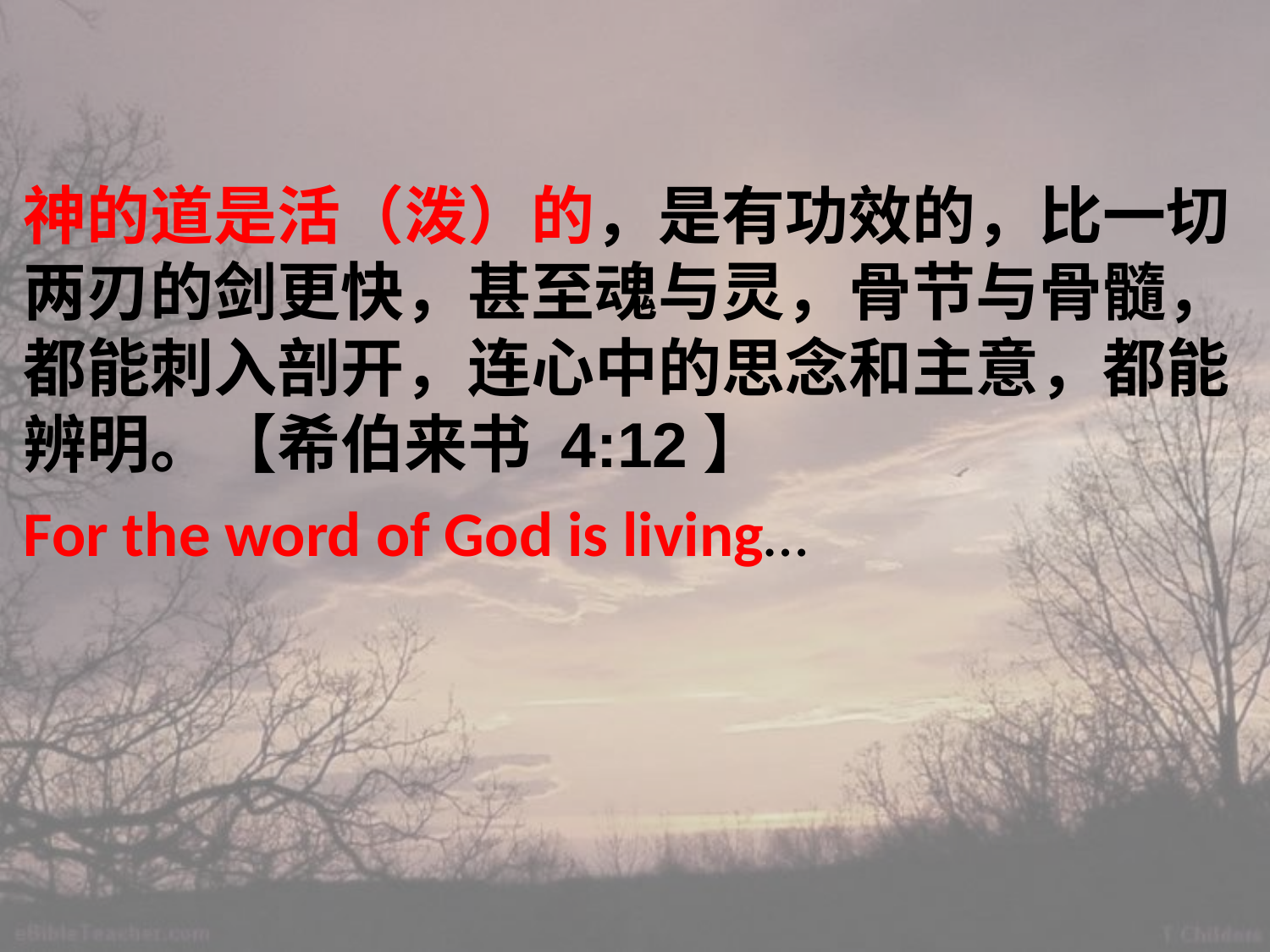

#
神的道是活（泼）的，是有功效的，比一切两刃的剑更快，甚至魂与灵，骨节与骨髓，都能刺入剖开，连心中的思念和主意，都能辨明。【希伯来书 4:12】
For the word of God is living…